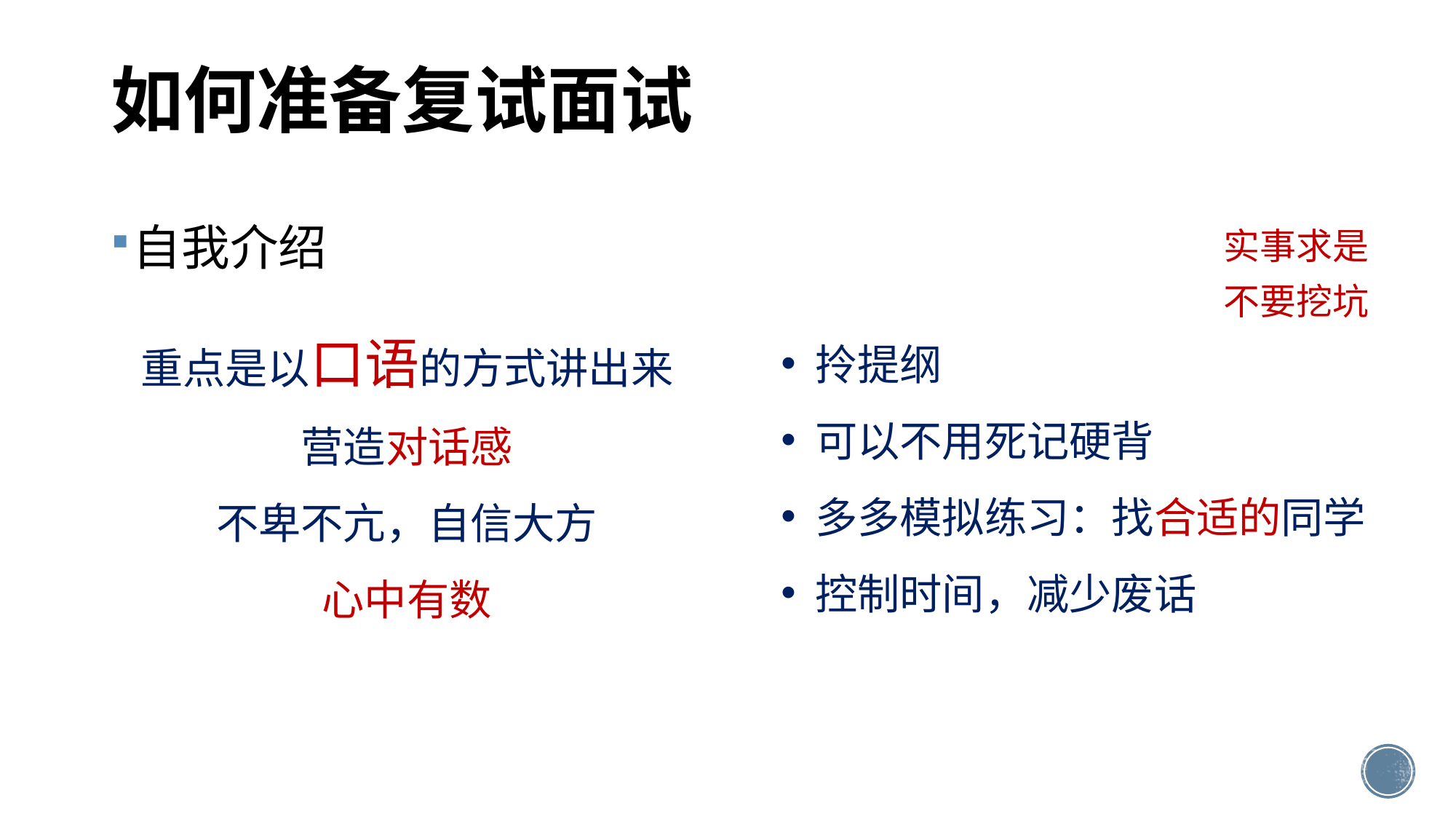

# 如何准备复试面试
自我介绍
实事求是
不要挖坑
重点是以口语的方式讲出来
营造对话感
不卑不亢，自信大方
心中有数
拎提纲
可以不用死记硬背
多多模拟练习：找合适的同学
控制时间，减少废话